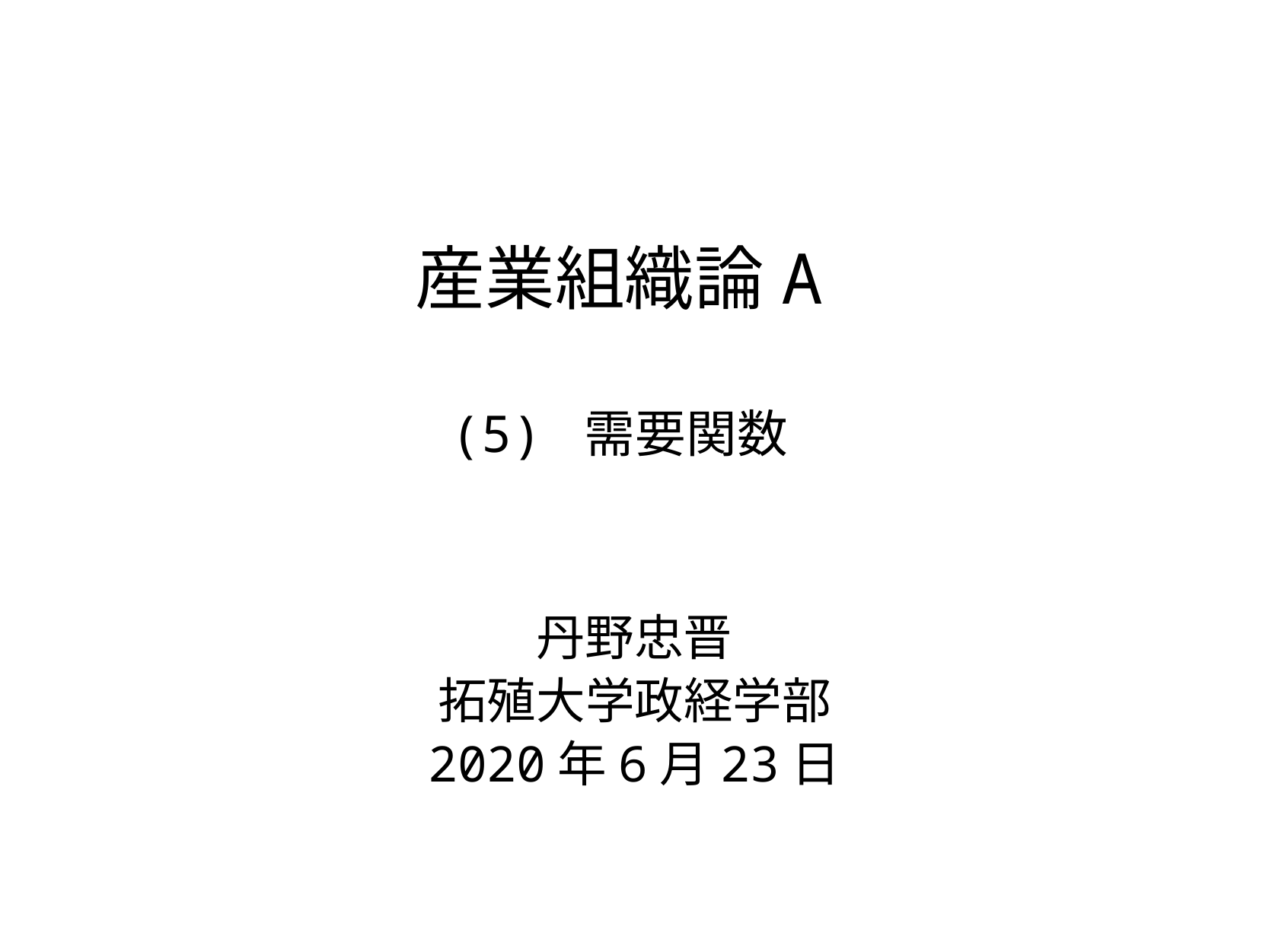

# 産業組織論A (5) 需要関数

丹野忠晋
拓殖大学政経学部
2020年6月23日